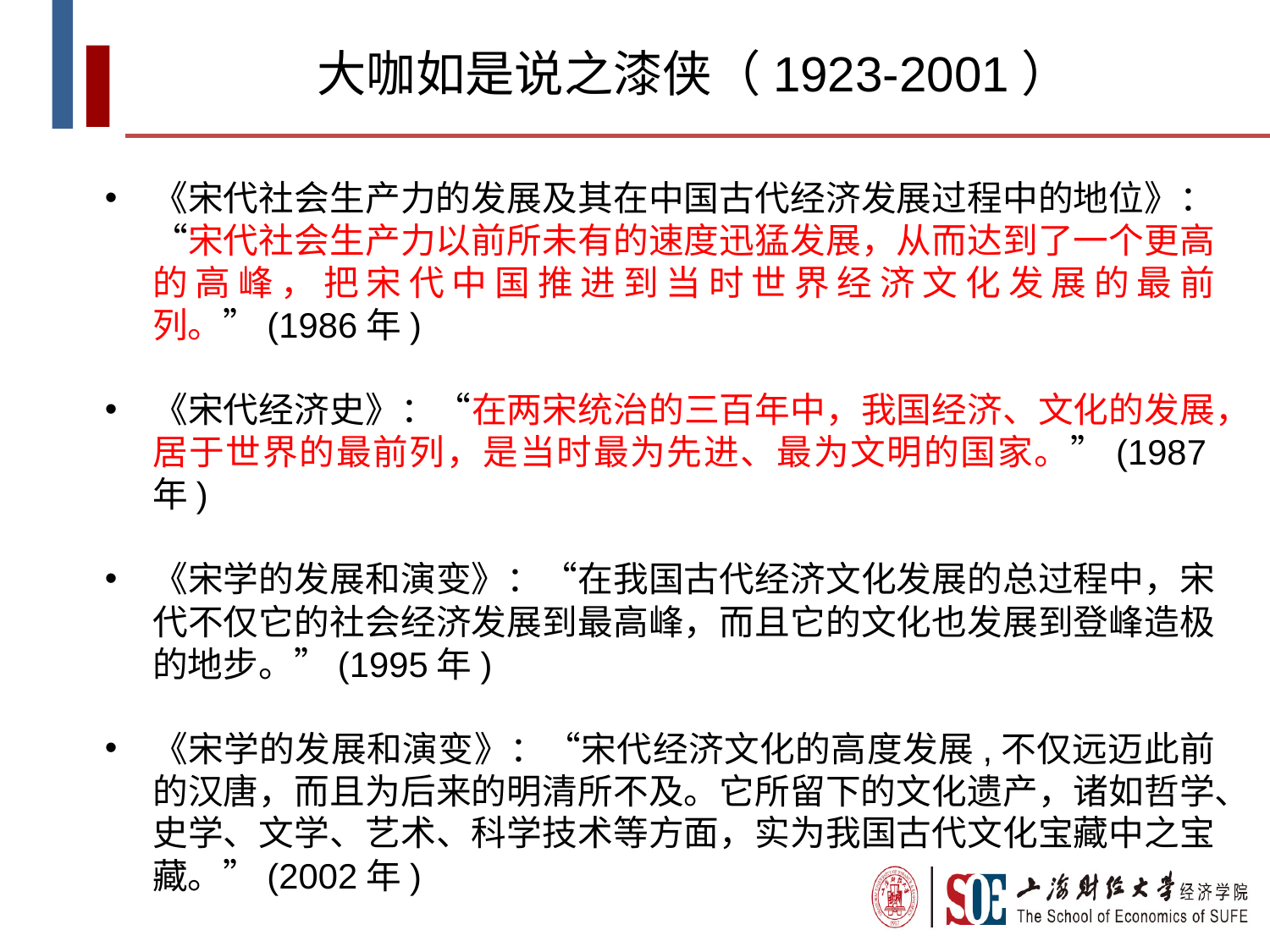

大咖如是说之漆侠（1923-2001）
《宋代社会生产力的发展及其在中国古代经济发展过程中的地位》：“宋代社会生产力以前所未有的速度迅猛发展，从而达到了一个更高的高峰，把宋代中国推进到当时世界经济文化发展的最前列。”(1986年)

《宋代经济史》：“在两宋统治的三百年中，我国经济、文化的发展，居于世界的最前列，是当时最为先进、最为文明的国家。”(1987年)

《宋学的发展和演变》：“在我国古代经济文化发展的总过程中，宋代不仅它的社会经济发展到最高峰，而且它的文化也发展到登峰造极的地步。”(1995年)

《宋学的发展和演变》：“宋代经济文化的高度发展,不仅远迈此前的汉唐，而且为后来的明清所不及。它所留下的文化遗产，诸如哲学、史学、文学、艺术、科学技术等方面，实为我国古代文化宝藏中之宝藏。”(2002年)